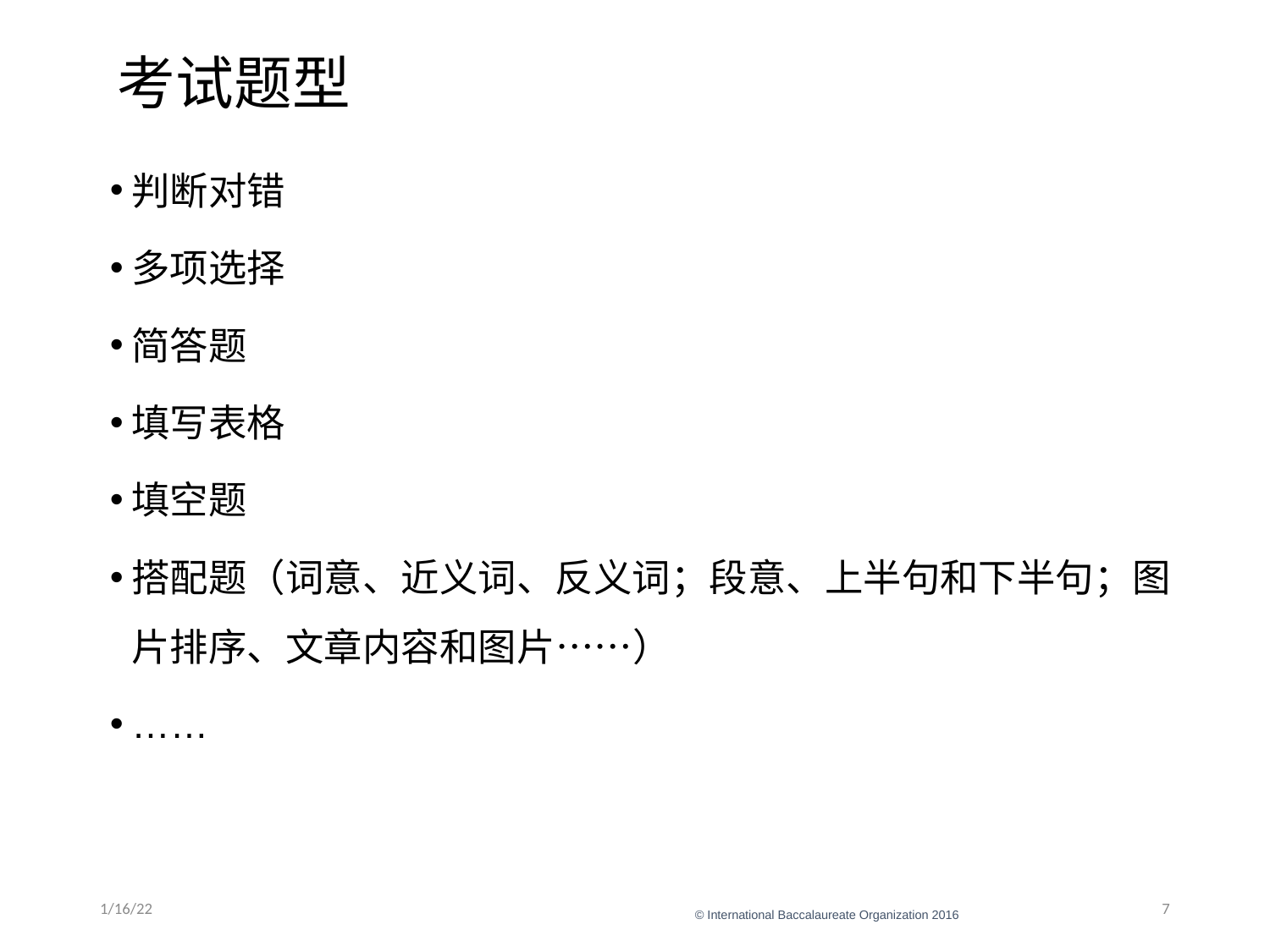

# 考试题型
判断对错
多项选择
简答题
填写表格
填空题
搭配题（词意、近义词、反义词；段意、上半句和下半句；图片排序、文章内容和图片……）
……

1/16/22
7